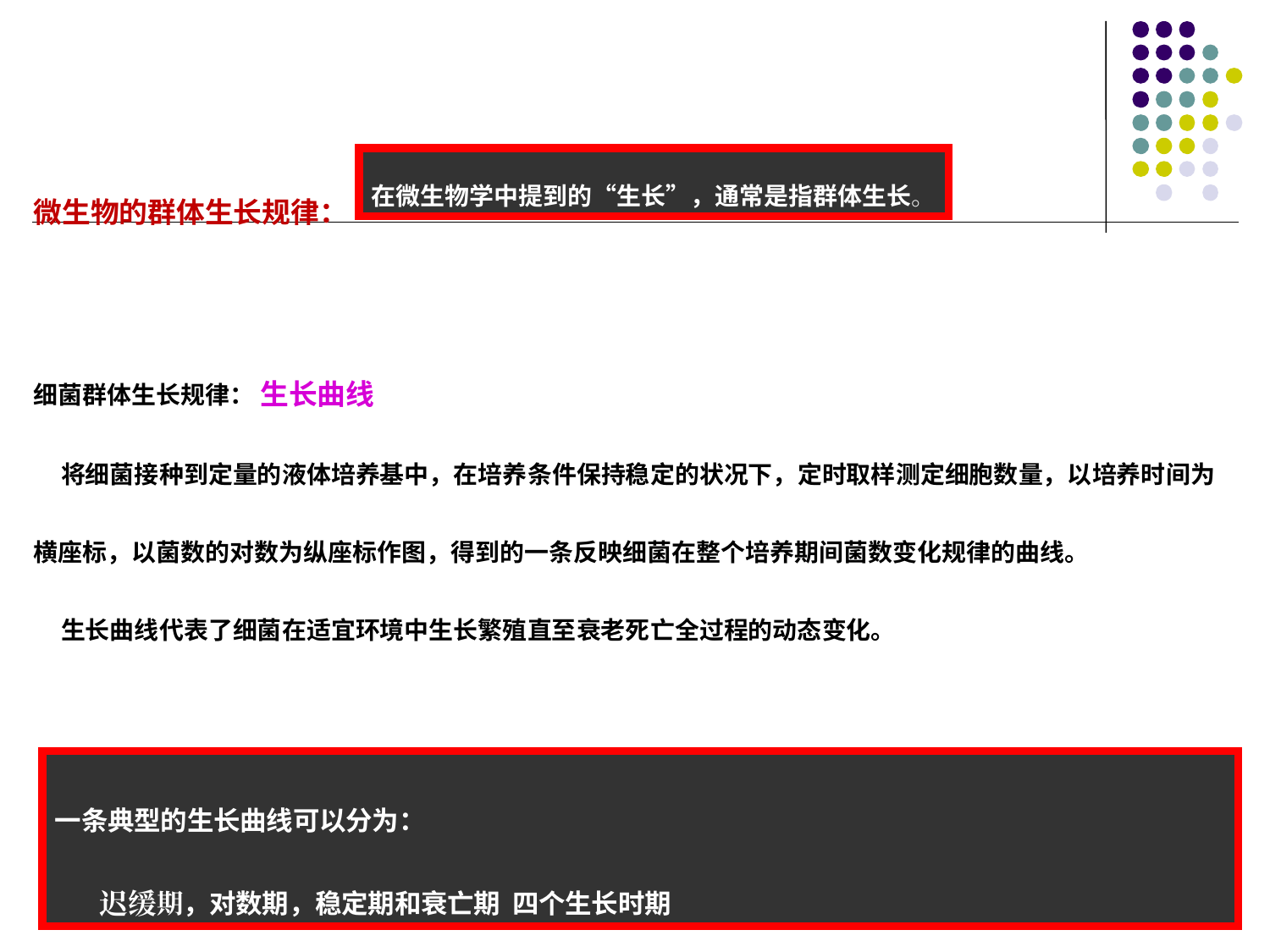

微生物的群体生长规律：
细菌群体生长规律： 生长曲线
     将细菌接种到定量的液体培养基中，在培养条件保持稳定的状况下，定时取样测定细胞数量，以培养时间为横座标，以菌数的对数为纵座标作图，得到的一条反映细菌在整个培养期间菌数变化规律的曲线。
     生长曲线代表了细菌在适宜环境中生长繁殖直至衰老死亡全过程的动态变化。
在微生物学中提到的“生长”，通常是指群体生长。
一条典型的生长曲线可以分为：
     迟缓期，对数期，稳定期和衰亡期  四个生长时期